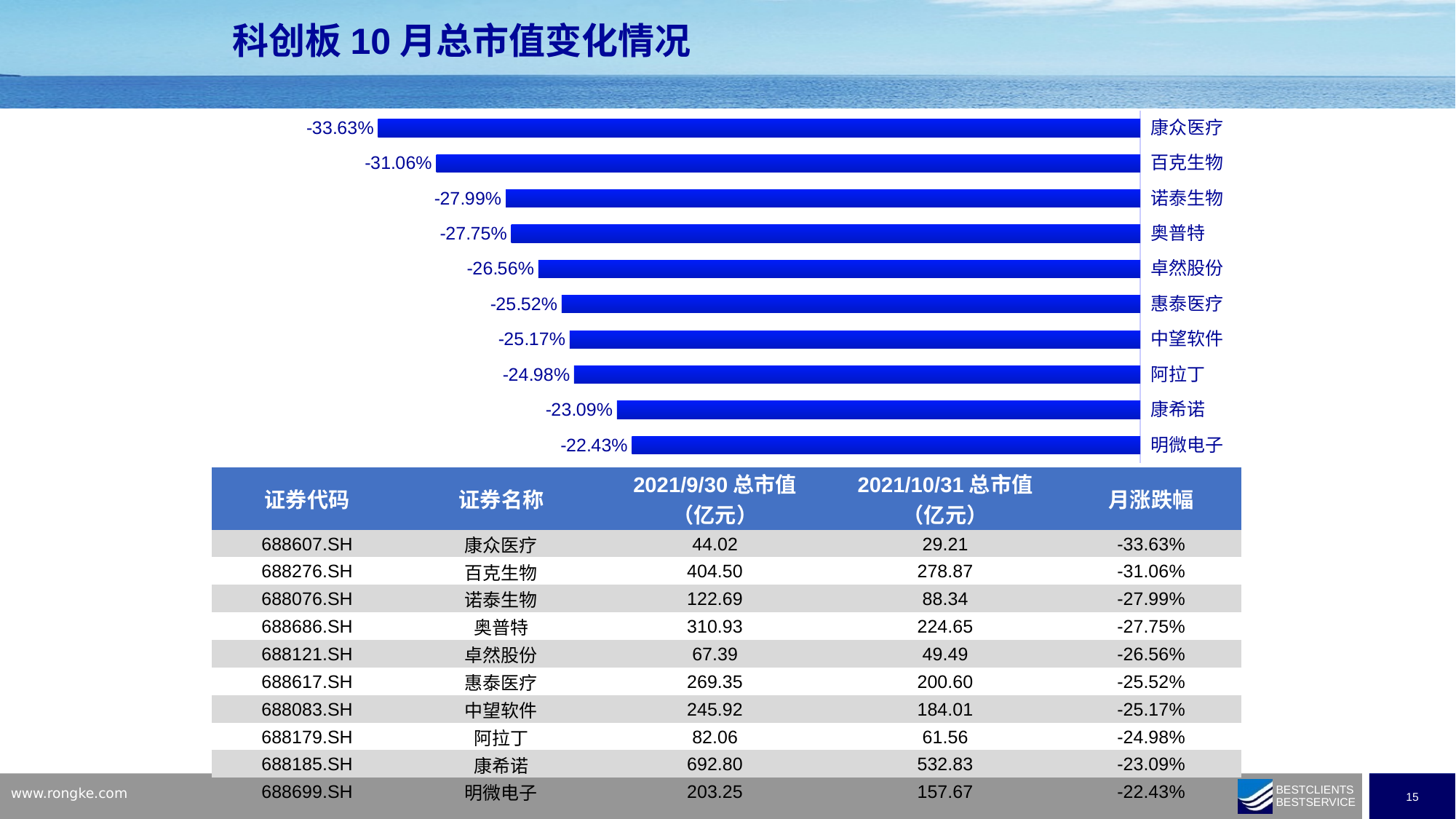

科创板10月总市值变化情况

### Chart

| Category |  |
|---|---|
| 明微电子 | -0.22425887230212205 |
| 康希诺 | -0.23089921658204604 |
| 阿拉丁 | -0.2498156811753508 |
| 中望软件 | -0.25173808572075707 |
| 惠泰医疗 | -0.2552475099017326 |
| 卓然股份 | -0.2655642730687213 |
| 奥普特 | -0.27750678360921777 |
| 诺泰生物 | -0.2799303595400664 |
| 百克生物 | -0.3105735383297903 |
| 康众医疗 | -0.33633497196754236 |
| 证券代码 | 证券名称 | 2021/9/30总市值 （亿元） | 2021/10/31总市值 （亿元） | 月涨跌幅 |
| --- | --- | --- | --- | --- |
| 688607.SH | 康众医疗 | 44.02 | 29.21 | -33.63% |
| 688276.SH | 百克生物 | 404.50 | 278.87 | -31.06% |
| 688076.SH | 诺泰生物 | 122.69 | 88.34 | -27.99% |
| 688686.SH | 奥普特 | 310.93 | 224.65 | -27.75% |
| 688121.SH | 卓然股份 | 67.39 | 49.49 | -26.56% |
| 688617.SH | 惠泰医疗 | 269.35 | 200.60 | -25.52% |
| 688083.SH | 中望软件 | 245.92 | 184.01 | -25.17% |
| 688179.SH | 阿拉丁 | 82.06 | 61.56 | -24.98% |
| 688185.SH | 康希诺 | 692.80 | 532.83 | -23.09% |
| 688699.SH | 明微电子 | 203.25 | 157.67 | -22.43% |